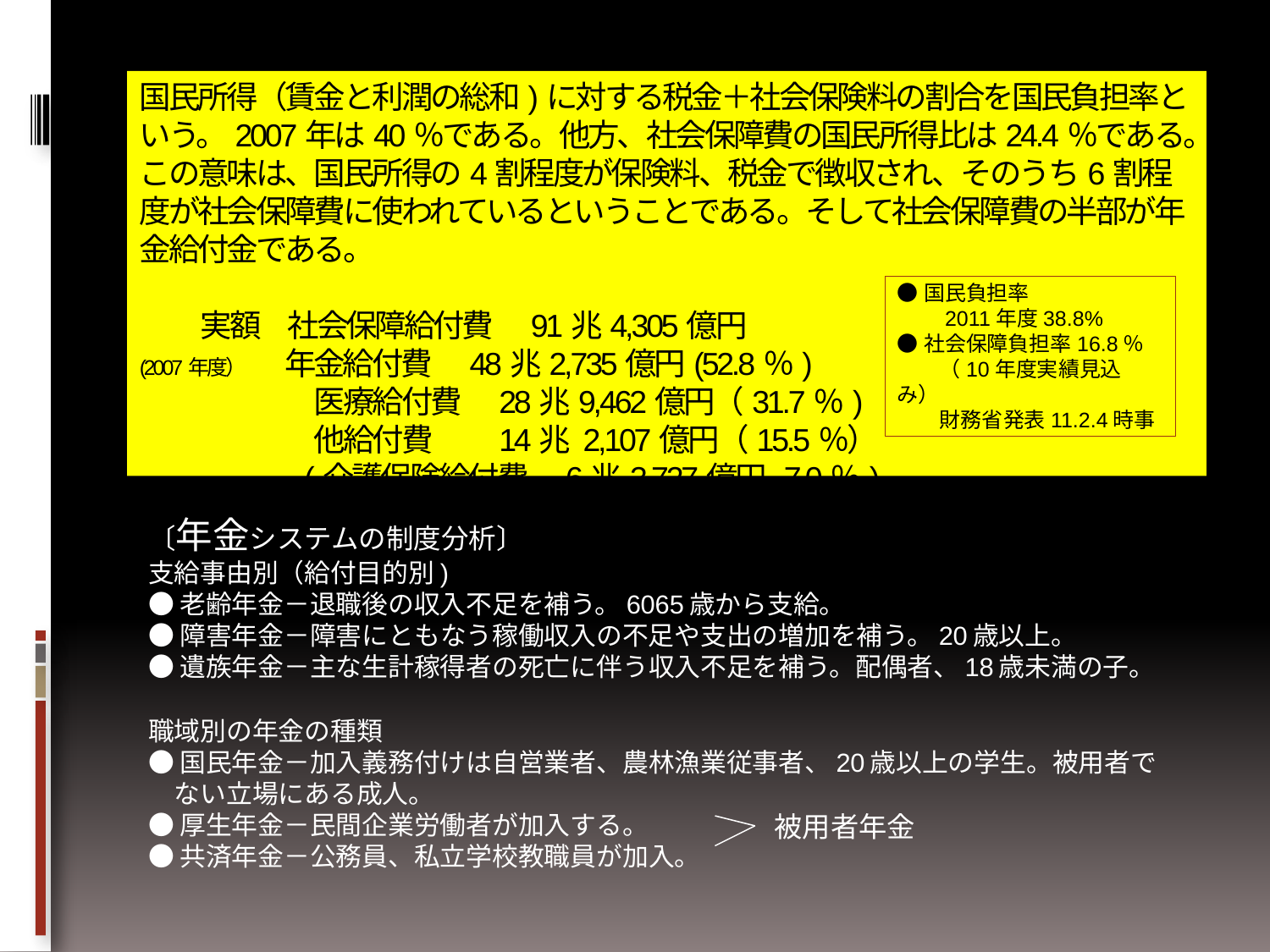

# 国民所得（賃金と利潤の総和)に対する税金＋社会保険料の割合を国民負担率という。2007年は40％である。他方、社会保障費の国民所得比は24.4％である。この意味は、国民所得の4割程度が保険料、税金で徴収され、そのうち6割程度が社会保障費に使われているということである。そして社会保障費の半部が年金給付金である。 　　実額　社会保障給付費　91兆4,305億円　 (2007年度）　  年金給付費　48兆2,735億円(52.8％) 　　　　　　医療給付費　28兆9,462億円（31.7％) 　　　　　　他給付費　　14兆 2,107億円（15.5％） 　　　　  　(介護保険給付費　6兆3,727億円  7.0％)
●国民負担率
　　2011年度38.8%
●社会保障負担率16.8％
　　（10年度実績見込み）
　　財務省発表11.2.4時事
〔年金システムの制度分析〕
支給事由別（給付目的別)
●老齢年金－退職後の収入不足を補う。6065歳から支給。
●障害年金－障害にともなう稼働収入の不足や支出の増加を補う。20歳以上。
●遺族年金－主な生計稼得者の死亡に伴う収入不足を補う。配偶者、18歳未満の子。

職域別の年金の種類
●国民年金－加入義務付けは自営業者、農林漁業従事者、20歳以上の学生。被用者で
　ない立場にある成人。
●厚生年金－民間企業労働者が加入する。
●共済年金－公務員、私立学校教職員が加入。

被用者年金